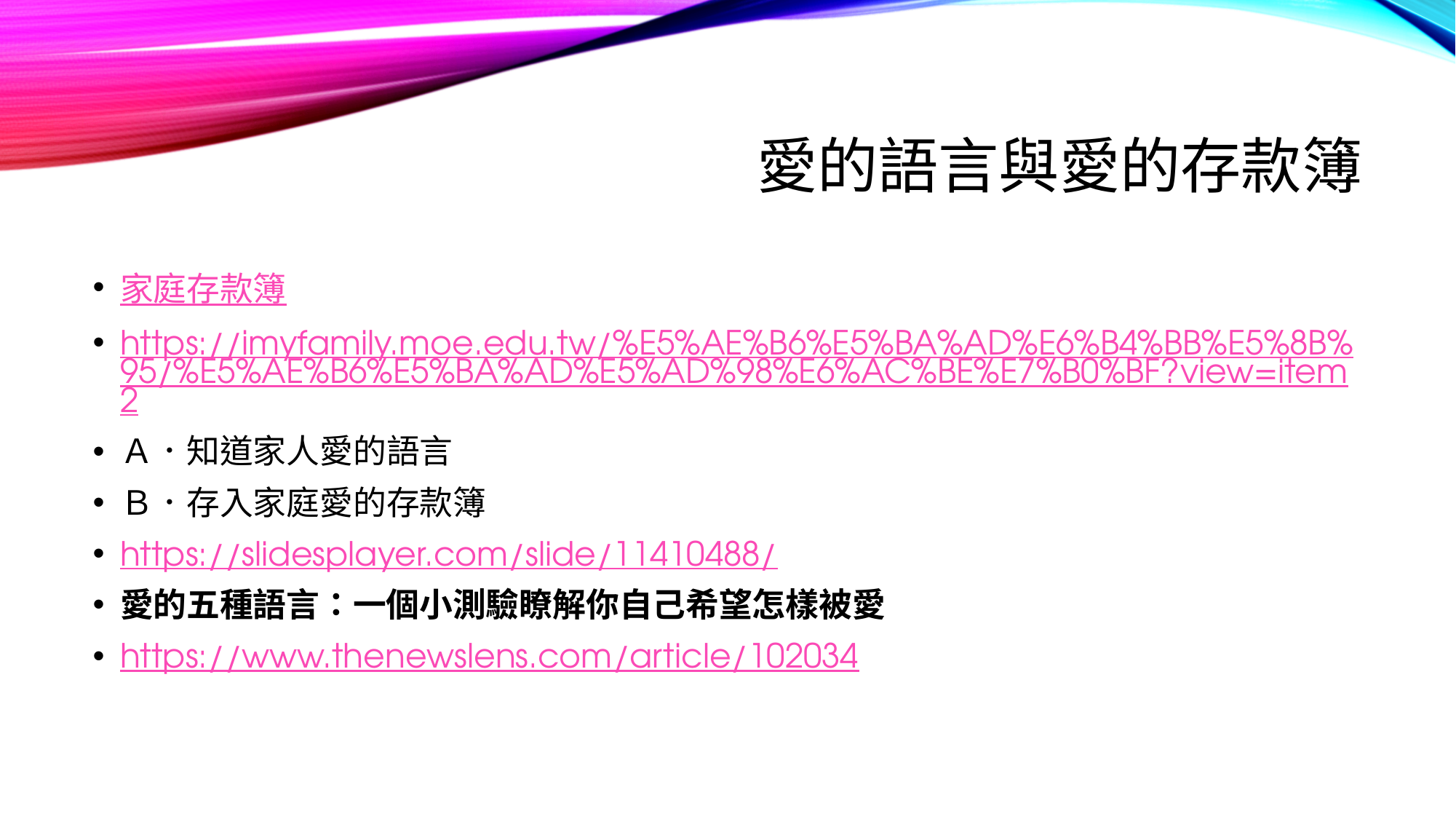

# 愛的語言與愛的存款簿
家庭存款簿
https://imyfamily.moe.edu.tw/%E5%AE%B6%E5%BA%AD%E6%B4%BB%E5%8B%95/%E5%AE%B6%E5%BA%AD%E5%AD%98%E6%AC%BE%E7%B0%BF?view=item2
Ａ．知道家人愛的語言
Ｂ．存入家庭愛的存款簿
https://slidesplayer.com/slide/11410488/
愛的五種語言：一個小測驗瞭解你自己希望怎樣被愛
https://www.thenewslens.com/article/102034